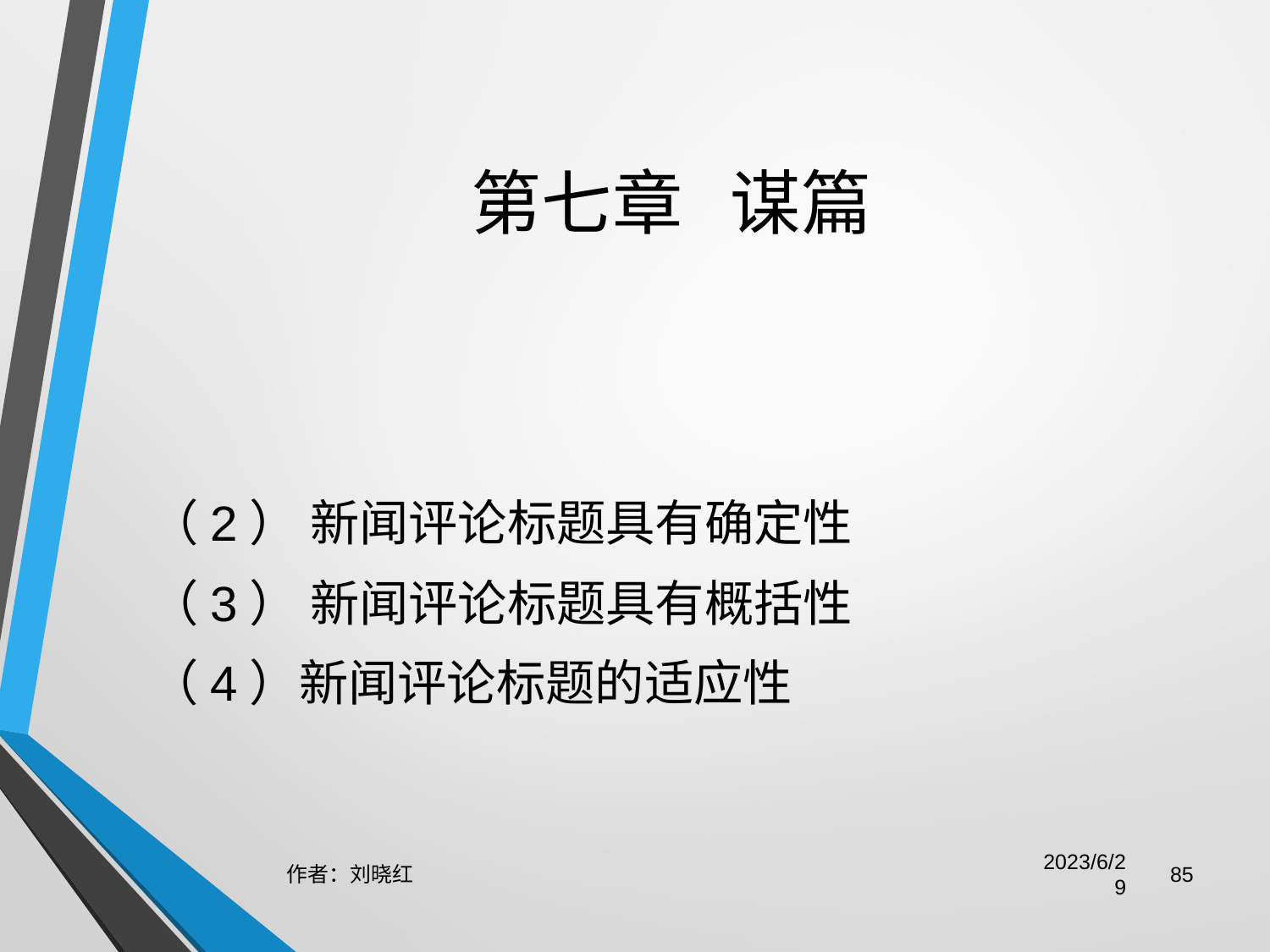

# 第七章   谋篇
（2） 新闻评论标题具有确定性
（3） 新闻评论标题具有概括性
（4）新闻评论标题的适应性
作者：刘晓红
2023/6/29
85